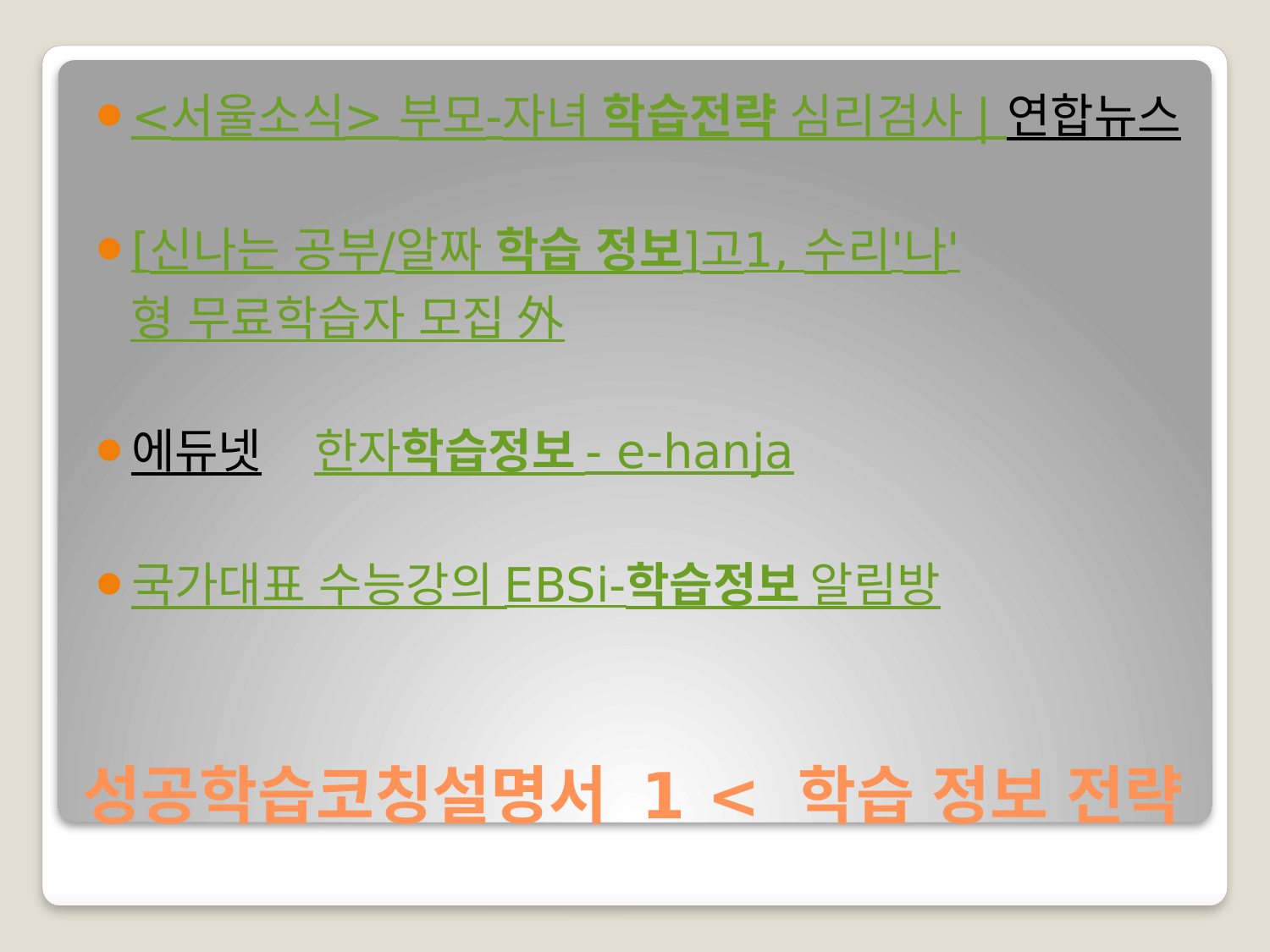

<서울소식> 부모-자녀 학습전략 심리검사 | 연합뉴스

[신나는 공부/알짜 학습 정보]고1, 수리'나'형 무료학습자 모집 外

에듀넷     한자학습정보 - e-hanja

국가대표 수능강의 EBSi-학습정보 알림방
# 성공학습코칭설명서 1 < 학습 정보 전략